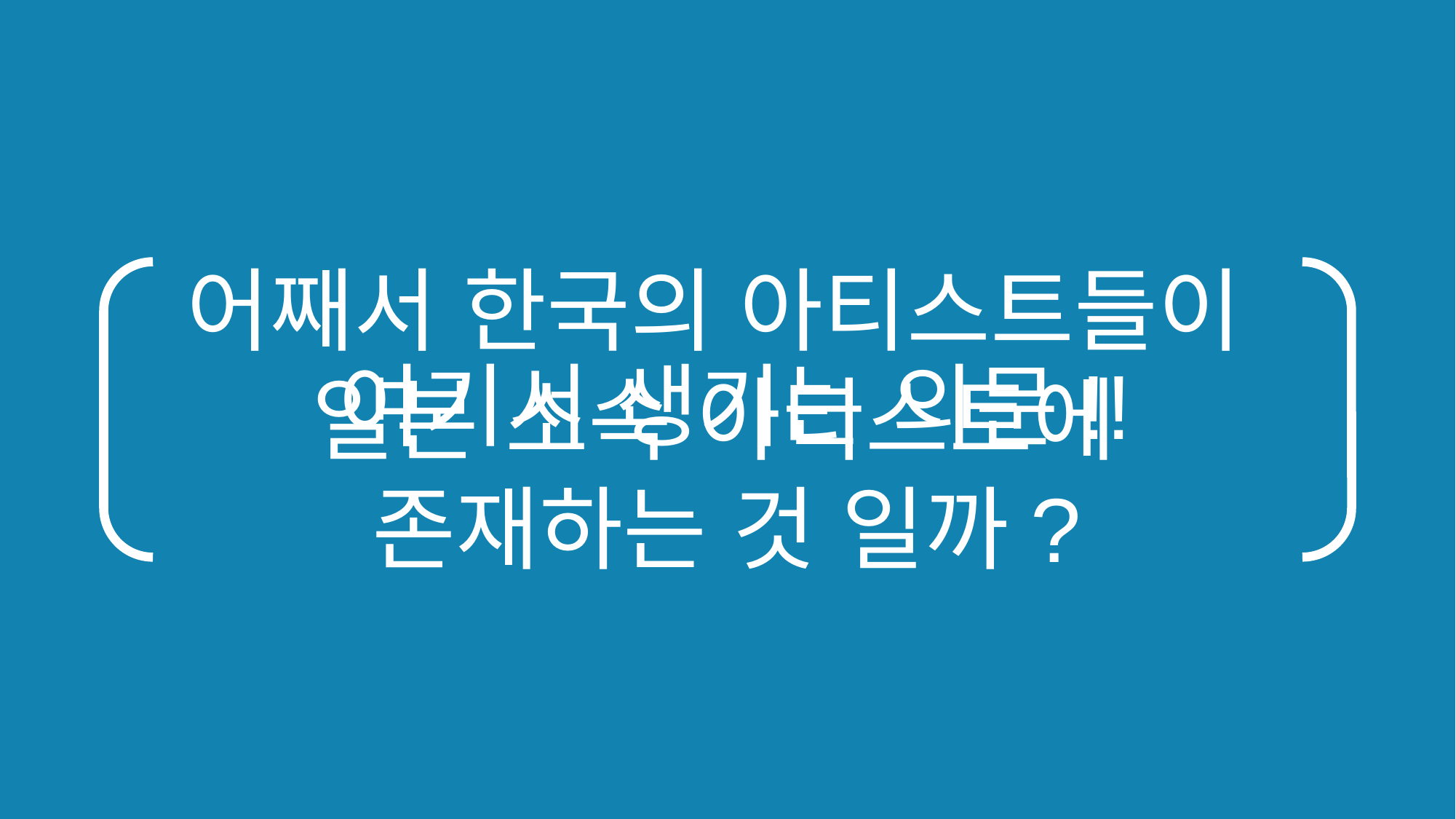

어째서 한국의 아티스트들이
일본 소속 아티스트에
존재하는 것 일까?

여기서 생기는 의문!!